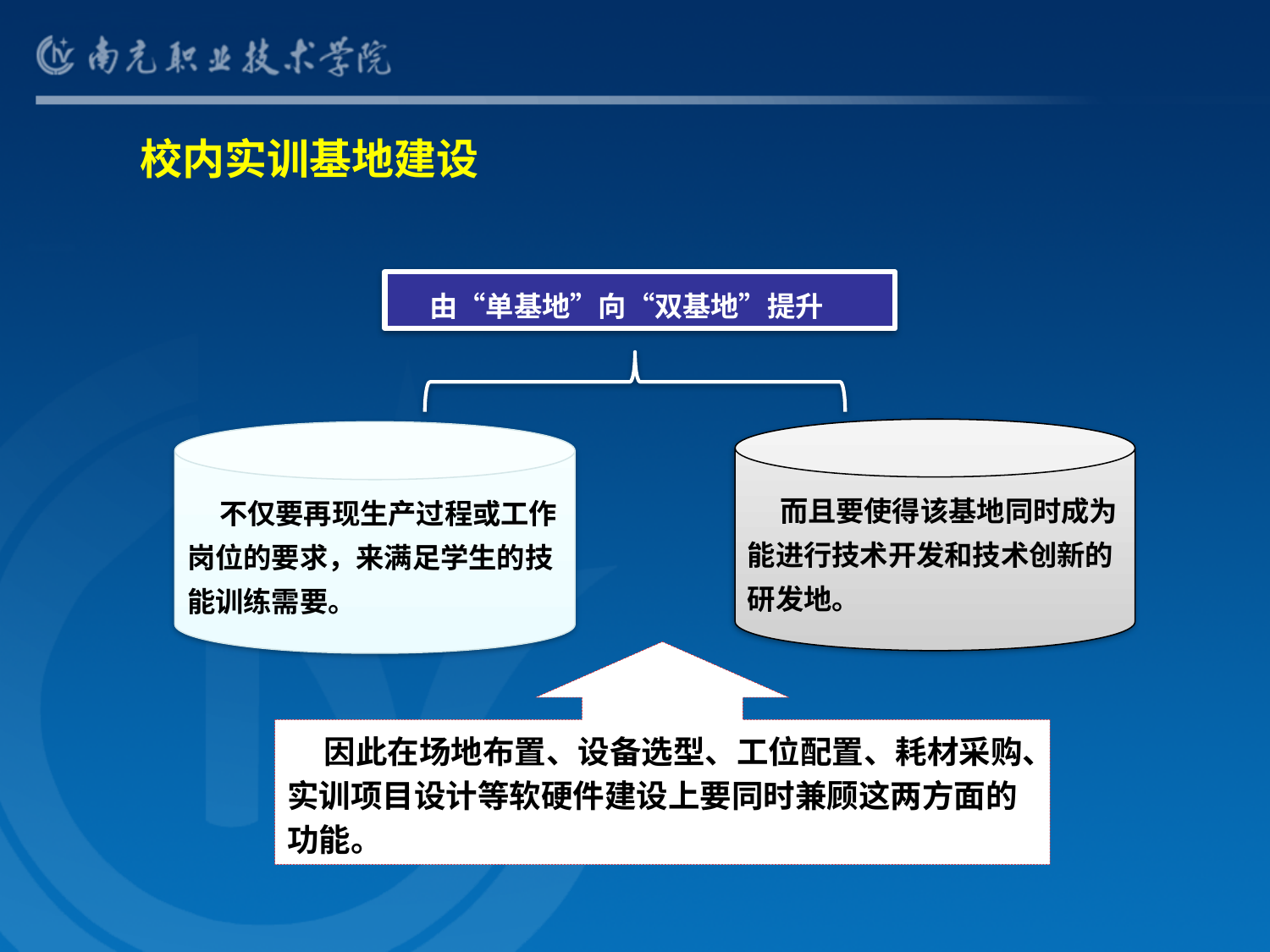

校内实训基地建设

    由“单基地”向“双基地”提升
    而且要使得该基地同时成为能进行技术开发和技术创新的研发地。
    不仅要再现生产过程或工作岗位的要求，来满足学生的技能训练需要。
    因此在场地布置、设备选型、工位配置、耗材采购、实训项目设计等软硬件建设上要同时兼顾这两方面的功能。